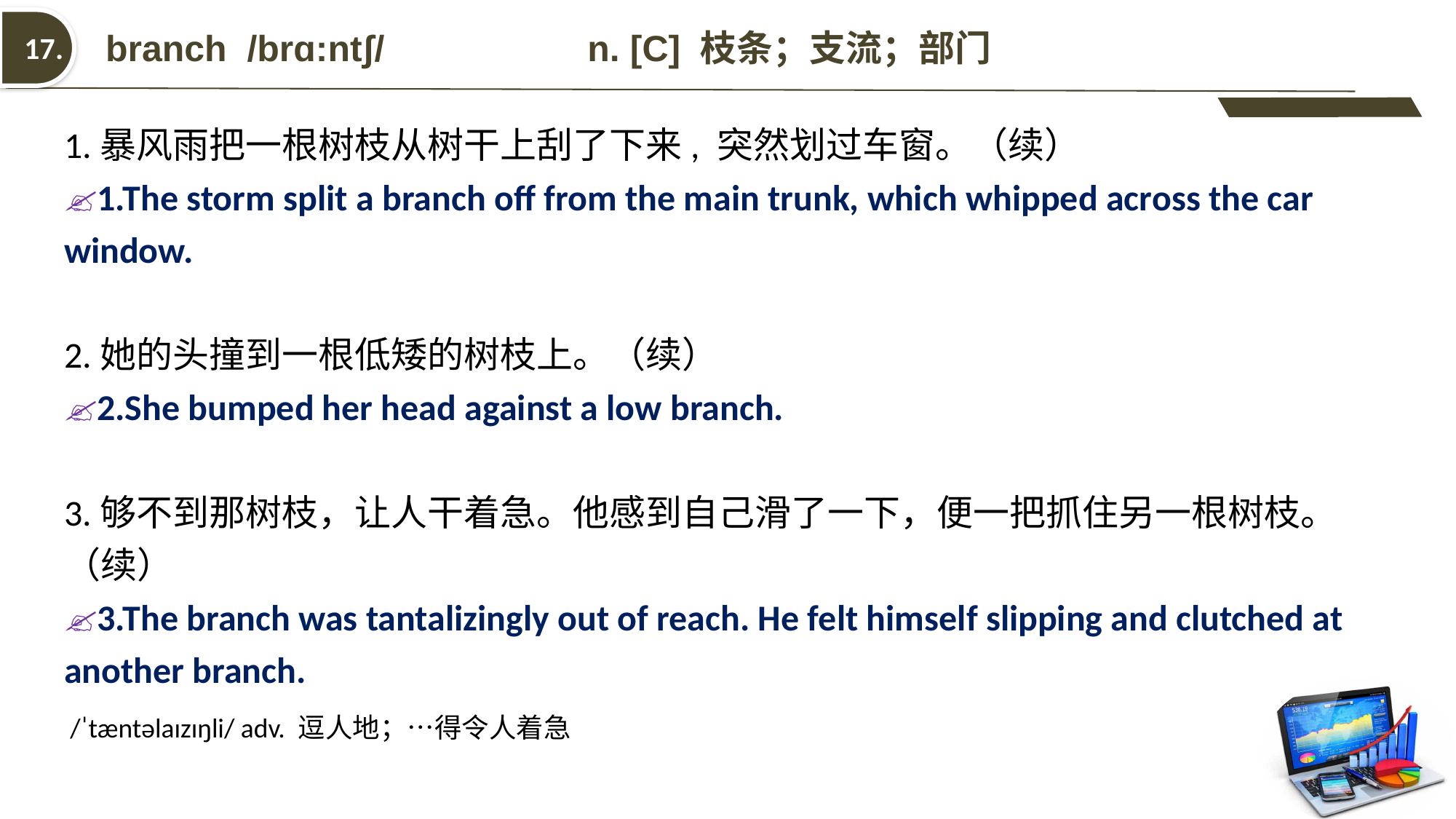

branch  /brɑ:ntʃ/                    n. [C] 枝条；支流；部门

17.
1.暴风雨把一根树枝从树干上刮了下来, 突然划过车窗。（续）
✍1.The storm split a branch off from the main trunk, which whipped across the car window.

2.她的头撞到一根低矮的树枝上。（续）
✍2.She bumped her head against a low branch.

3.够不到那树枝，让人干着急。他感到自己滑了一下，便一把抓住另一根树枝。（续）
✍3.The branch was tantalizingly out of reach. He felt himself slipping and clutched at another branch.
 /ˈtæntəlaɪzɪŋli/ adv. 逗人地；…得令人着急